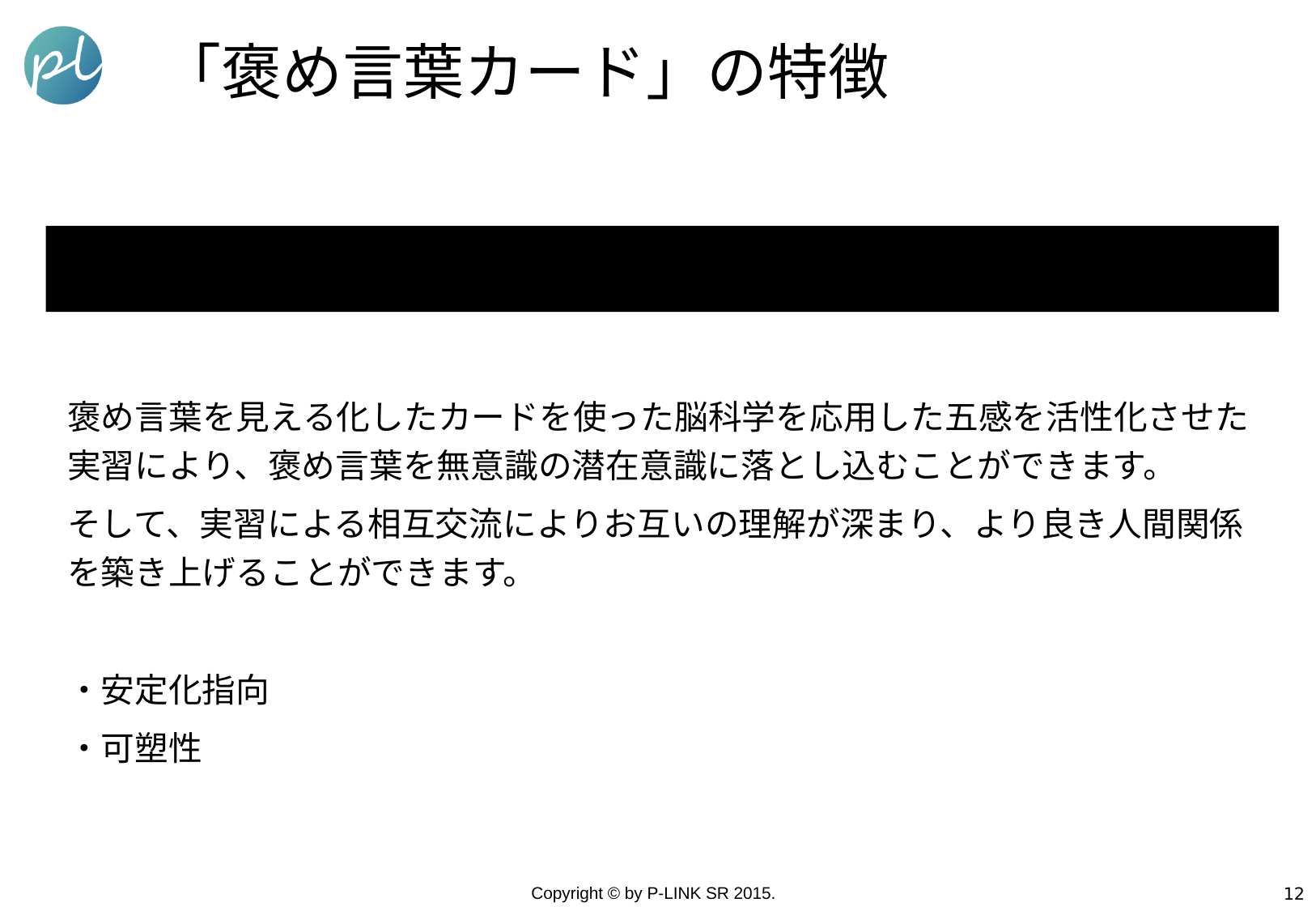

# 「褒め言葉カード」の特徴
「褒め言葉カード」の最大の特徴とは？

褒め言葉を見える化したカードを使った脳科学を応用した五感を活性化させた実習により、褒め言葉を無意識の潜在意識に落とし込むことができます。
そして、実習による相互交流によりお互いの理解が深まり、より良き人間関係を築き上げることができます。

・安定化指向
・可塑性
12